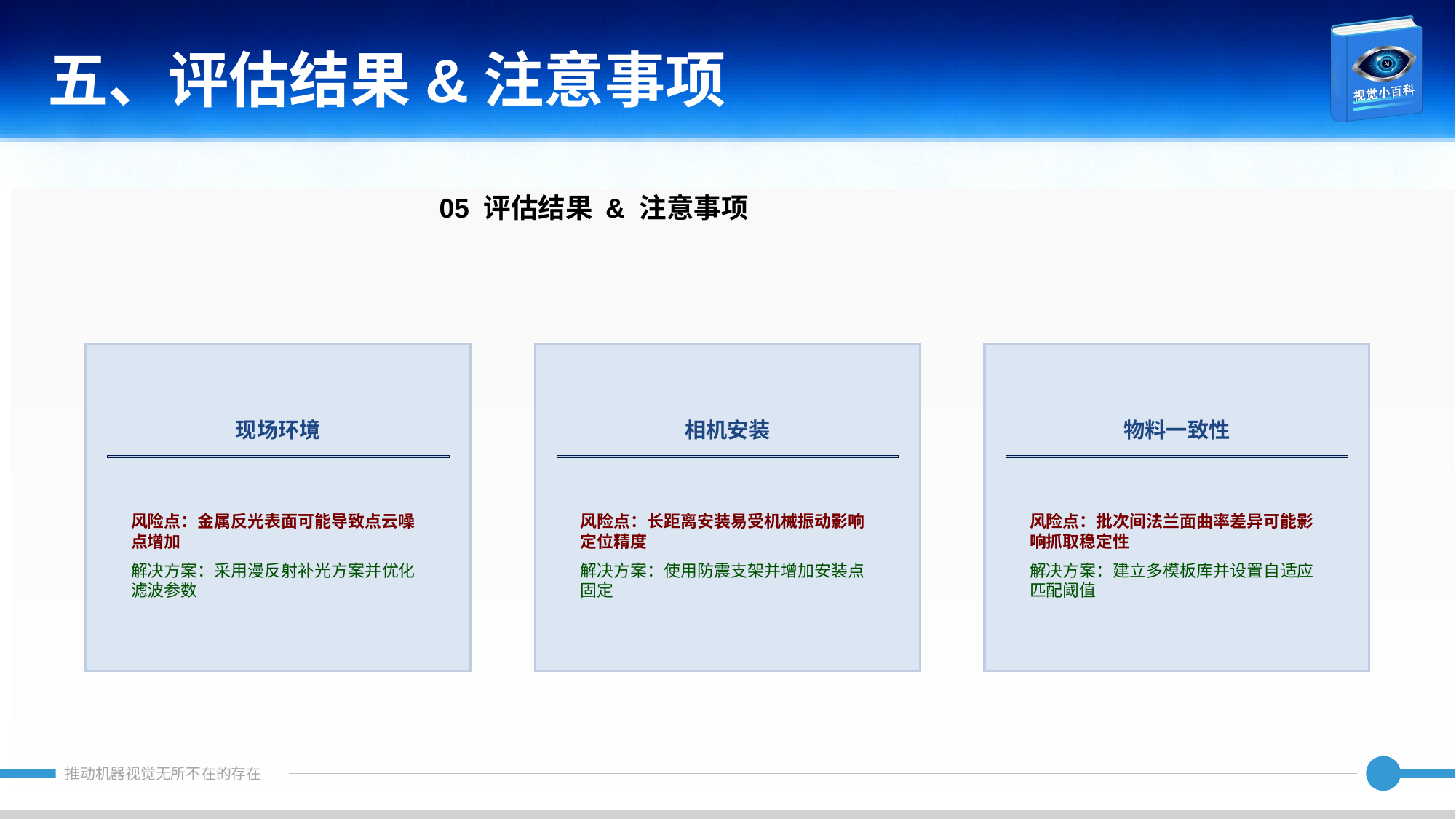

五、评估结果&注意事项

05 评估结果 & 注意事项

现场环境

相机安装

物料一致性

风险点：金属反光表面可能导致点云噪点增加
解决方案：采用漫反射补光方案并优化滤波参数

风险点：长距离安装易受机械振动影响定位精度
解决方案：使用防震支架并增加安装点固定

风险点：批次间法兰面曲率差异可能影响抓取稳定性
解决方案：建立多模板库并设置自适应匹配阈值
11